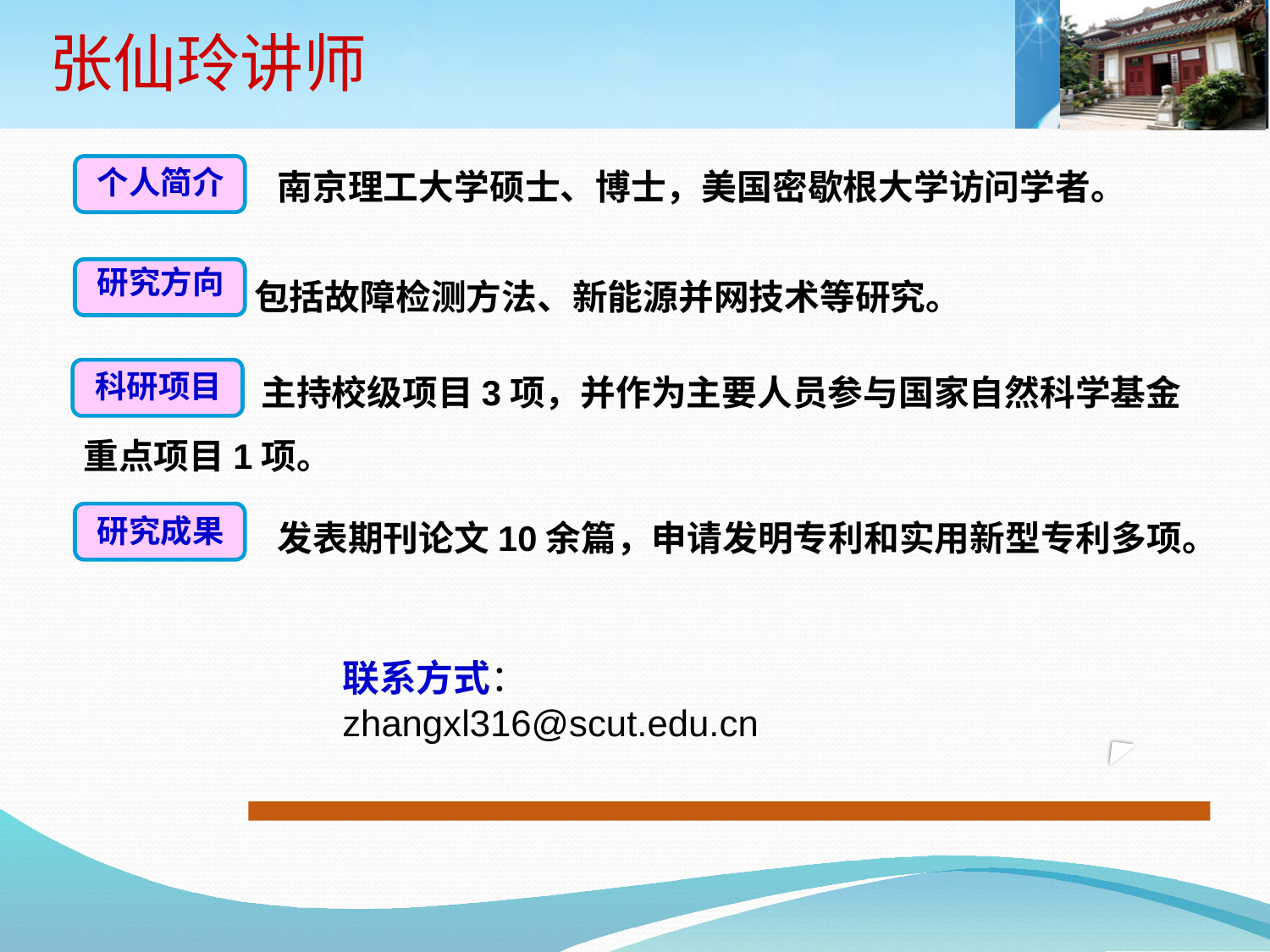

# 张仙玲讲师
南京理工大学硕士、博士，美国密歇根大学访问学者。
个人简介

                            包括故障检测方法、新能源并网技术等研究。
研究方向

                            主持校级项目3项，并作为主要人员参与国家自然科学基金重点项目1项。
科研项目

发表期刊论文10余篇，申请发明专利和实用新型专利多项。

研究成果
联系方式： zhangxl316@scut.edu.cn